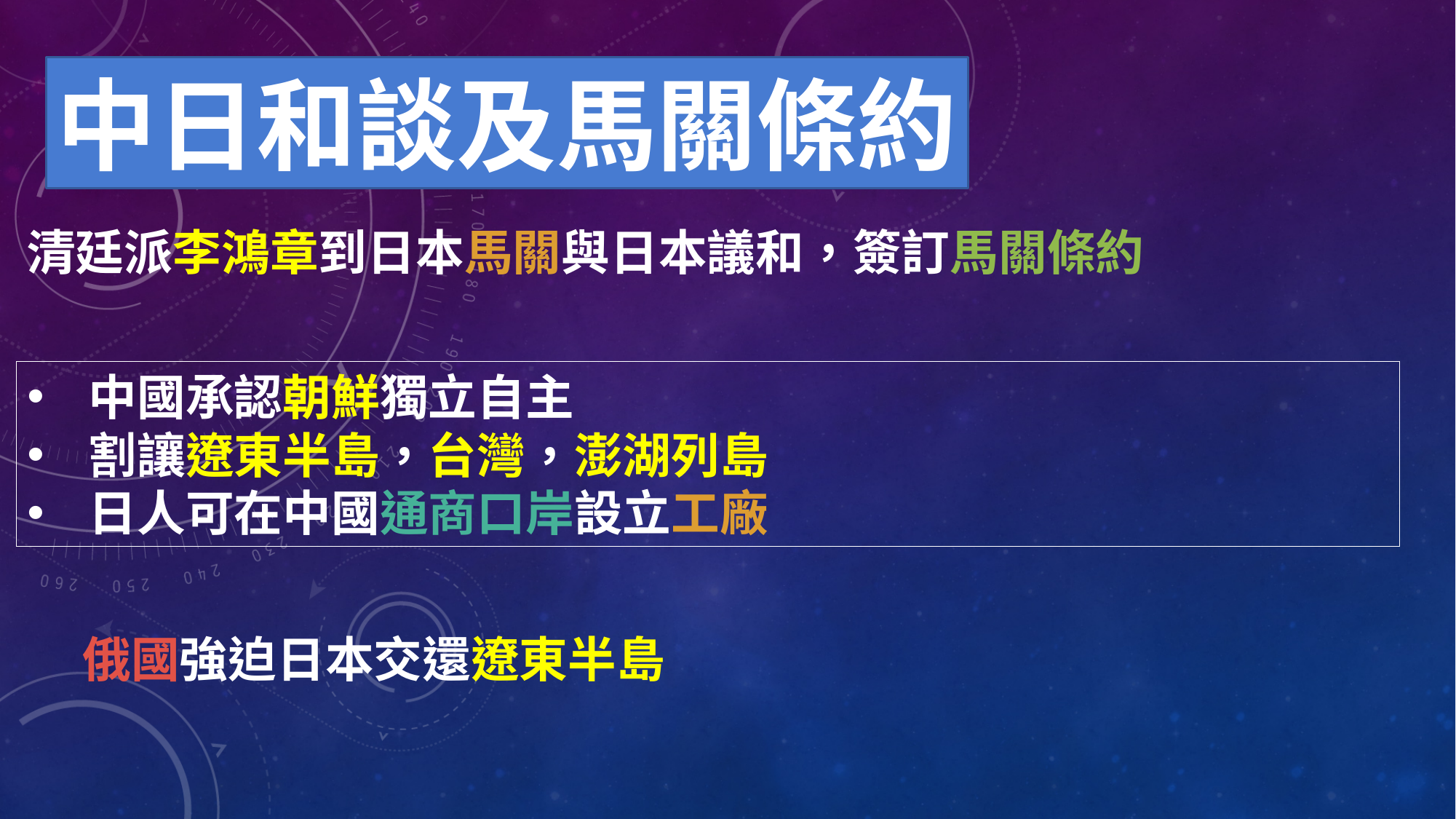

中日和談及馬關條約
清廷派李鴻章到日本馬關與日本議和，簽訂馬關條約
中國承認朝鮮獨立自主
割讓遼東半島，台灣，澎湖列島
日人可在中國通商口岸設立工廠
俄國強迫日本交還遼東半島